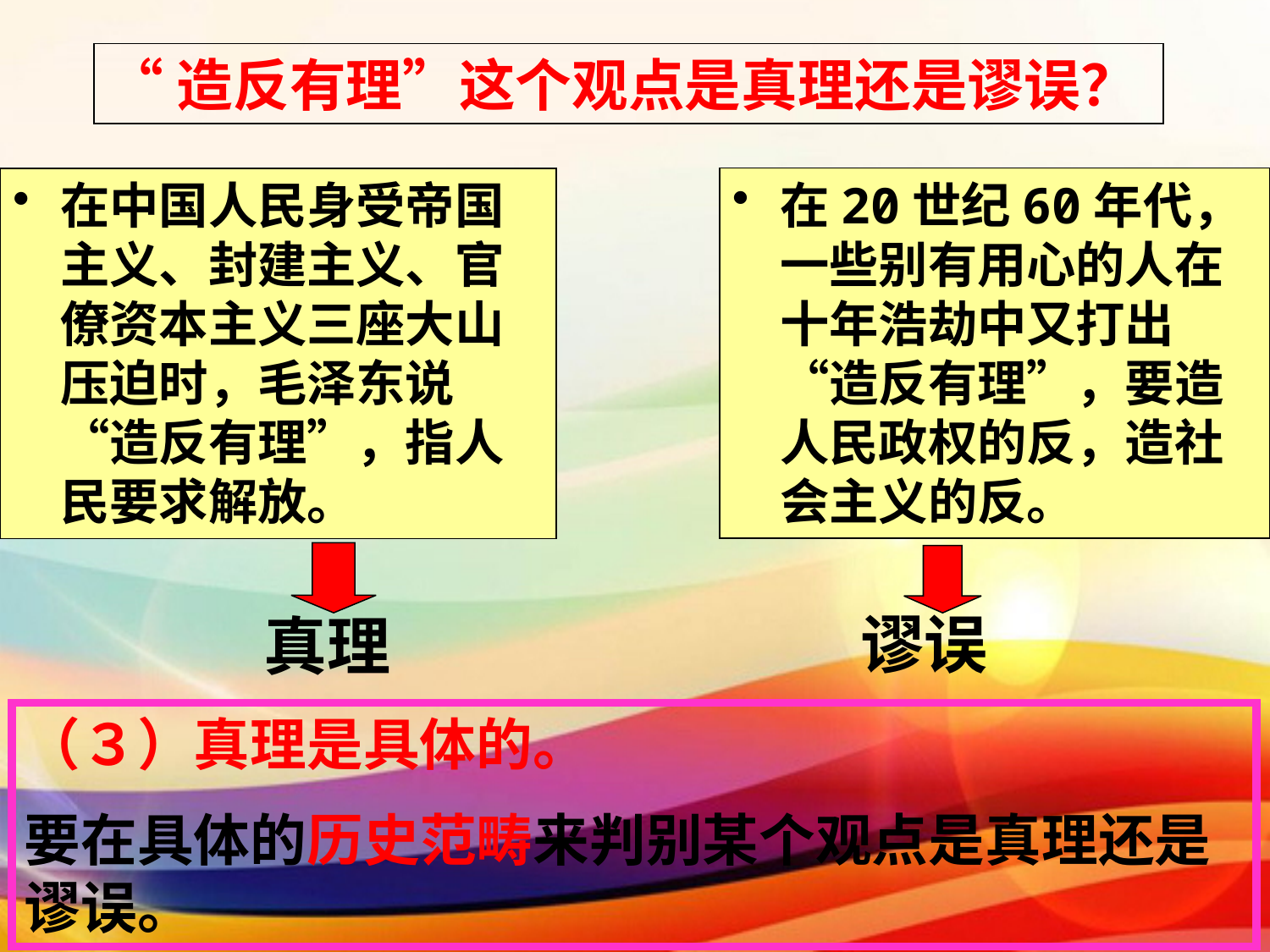

“造反有理”这个观点是真理还是谬误？
在20世纪60年代，一些别有用心的人在十年浩劫中又打出“造反有理”，要造人民政权的反，造社会主义的反。
# 在中国人民身受帝国主义、封建主义、官僚资本主义三座大山压迫时，毛泽东说“造反有理”，指人民要求解放。

谬误
真理
（３）真理是具体的。
要在具体的历史范畴来判别某个观点是真理还是谬误。
20